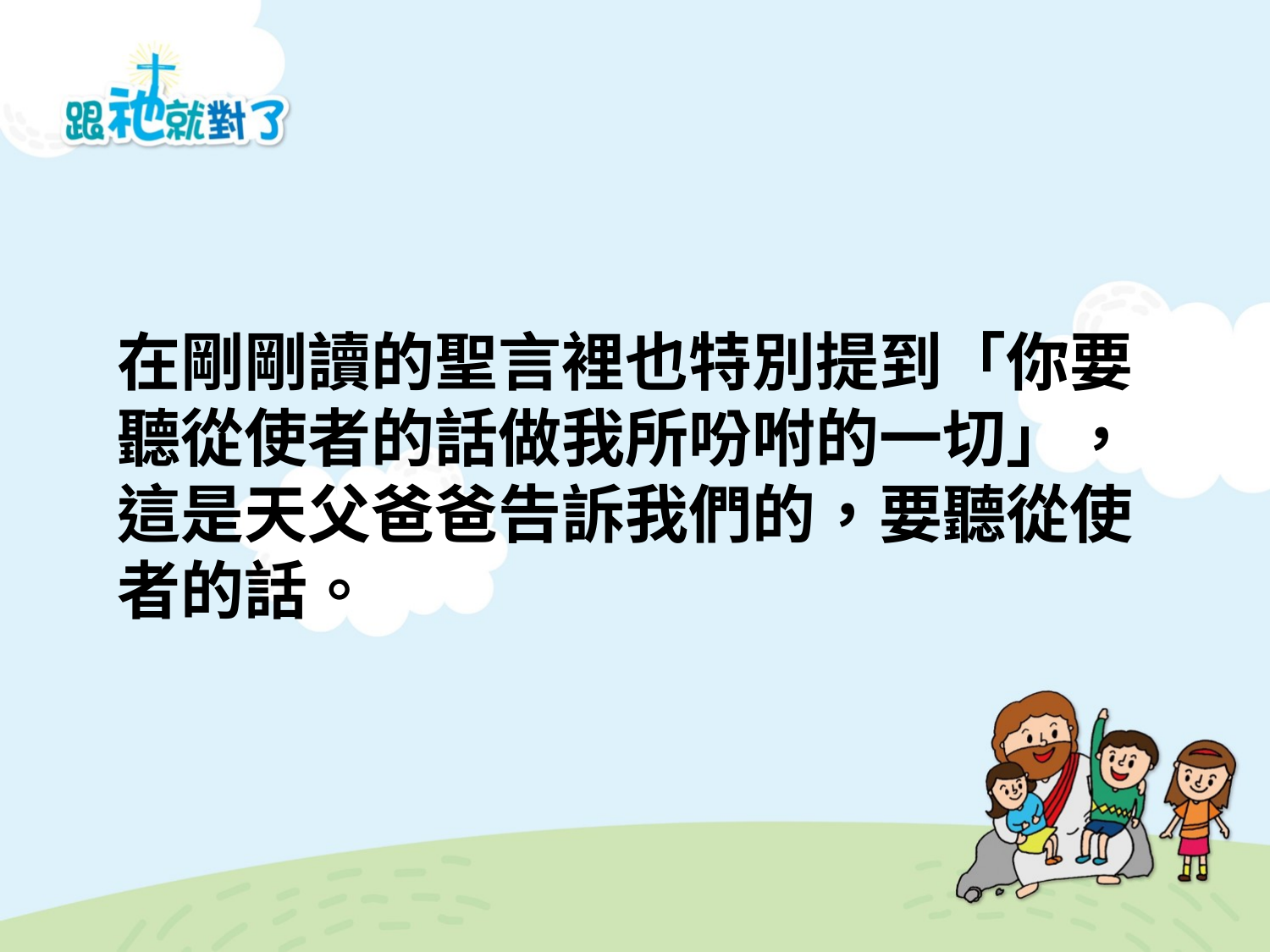

在剛剛讀的聖言裡也特別提到「你要聽從使者的話做我所吩咐的一切」，這是天父爸爸告訴我們的，要聽從使者的話。